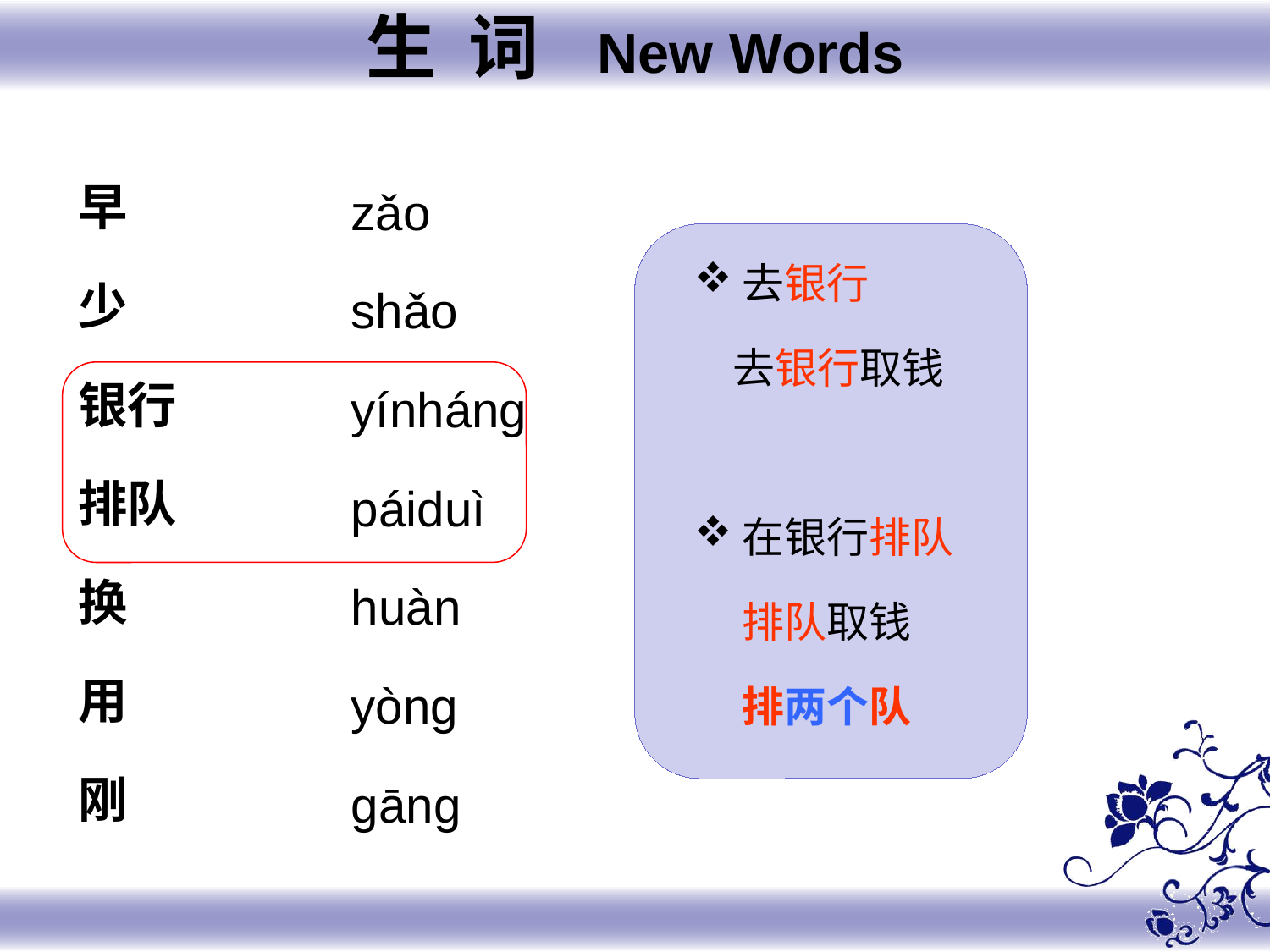

生  词   New Words
早
少
银行
排队
换
用
刚

zǎo
shǎo
yínhánɡ
páiduì
huàn
yònɡ
ɡānɡ

去银行
   去银行取钱

在银行排队
    排队取钱
    排两个队